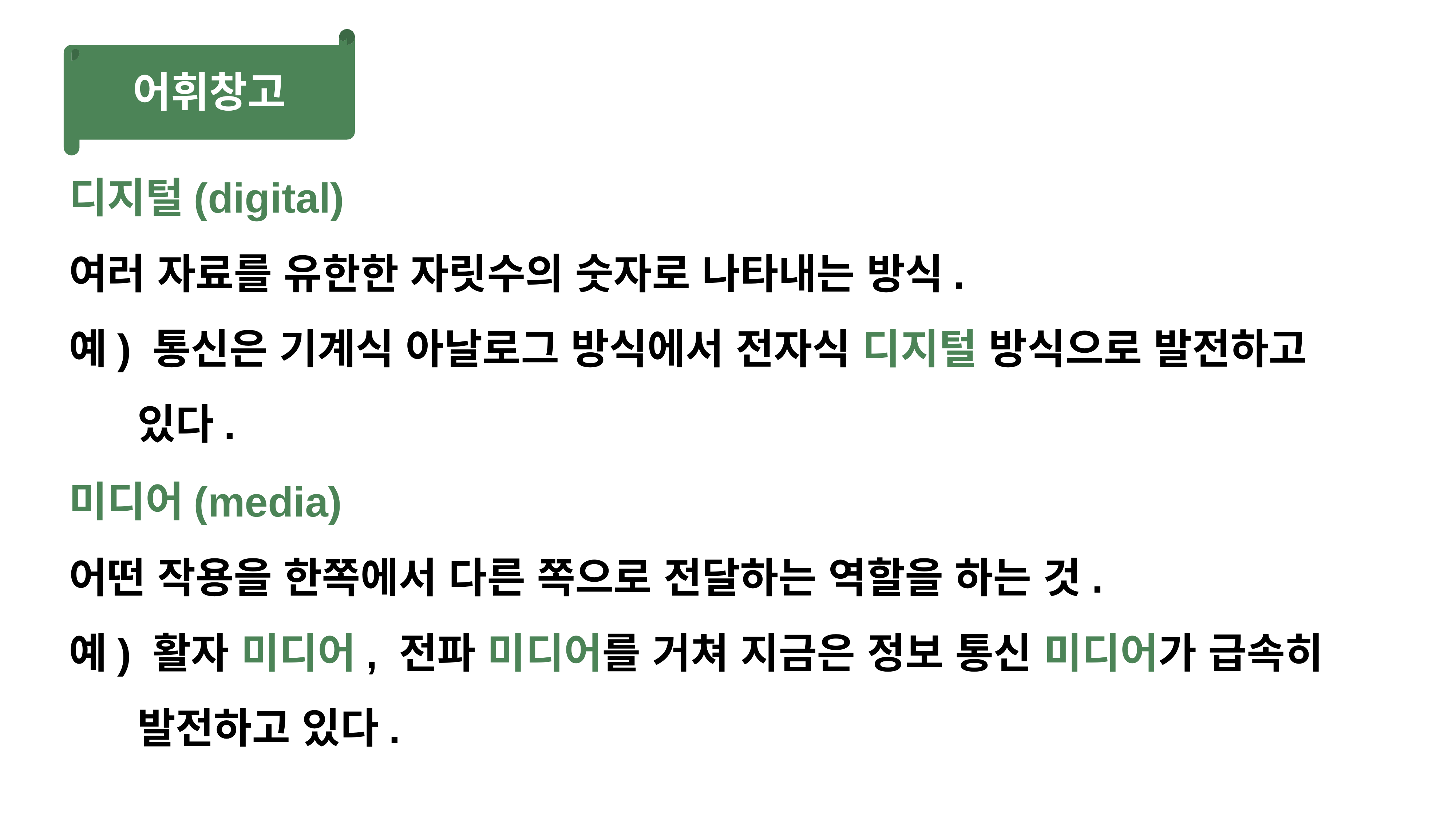

어휘창고
디지털(digital)
여러 자료를 유한한 자릿수의 숫자로 나타내는 방식.
예) 통신은 기계식 아날로그 방식에서 전자식 디지털 방식으로 발전하고
     있다.
미디어(media)
어떤 작용을 한쪽에서 다른 쪽으로 전달하는 역할을 하는 것.
예) 활자 미디어, 전파 미디어를 거쳐 지금은 정보 통신 미디어가 급속히
     발전하고 있다.